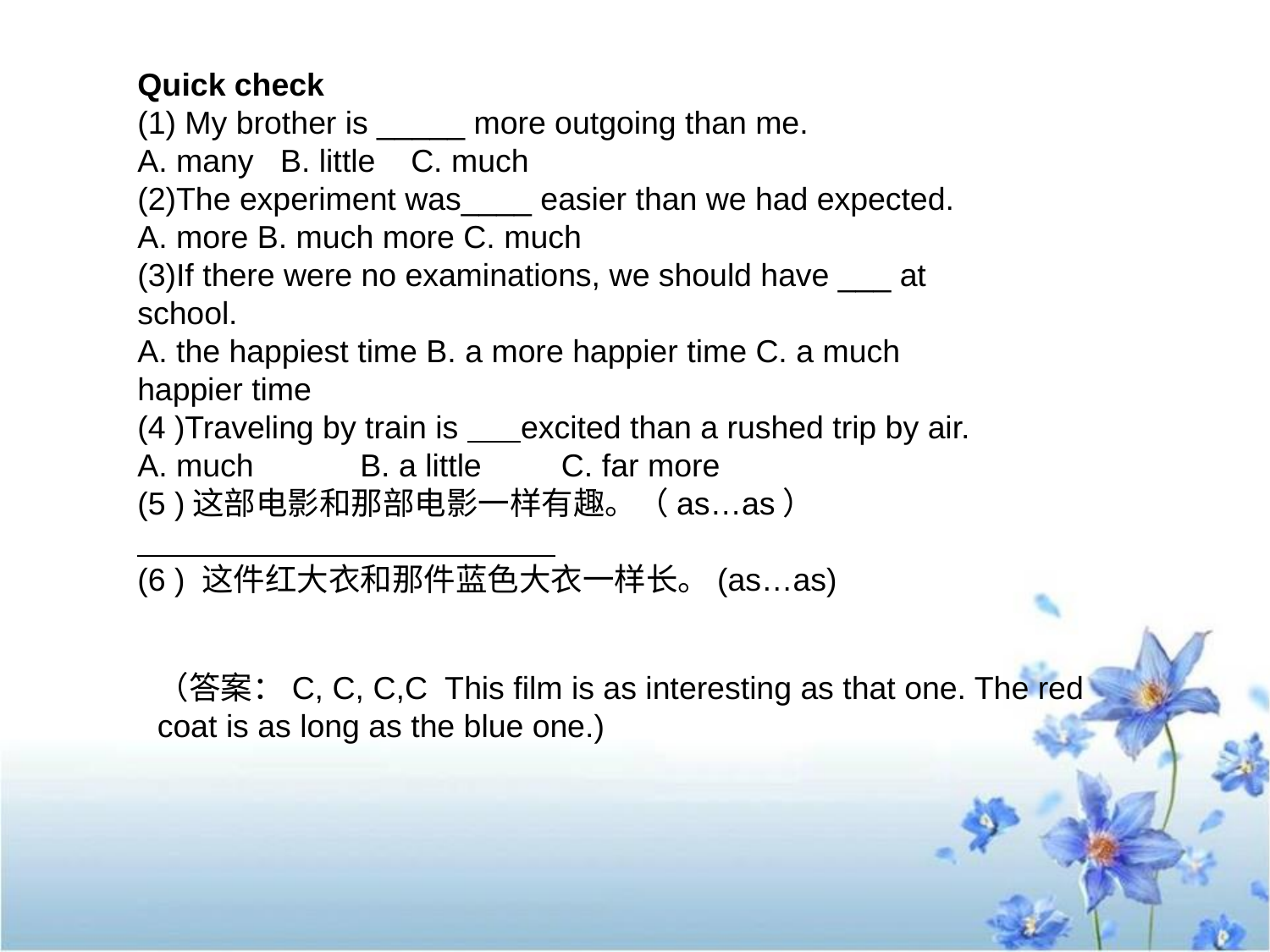

Quick check
(1) My brother is _____ more outgoing than me.
A. many   B. little    C. much
(2)The experiment was____ easier than we had expected.
A. more B. much more C. much
(3)If there were no examinations, we should have ___ at school.
A. the happiest time B. a more happier time C. a much happier time
(4 )Traveling by train is       excited than a rushed trip by air.
A. much            B. a little         C. far more
(5 )这部电影和那部电影一样有趣。（as…as）

(6 ) 这件红大衣和那件蓝色大衣一样长。(as…as)

（答案：C, C, C,C  This film is as interesting as that one. The red coat is as long as the blue one.)